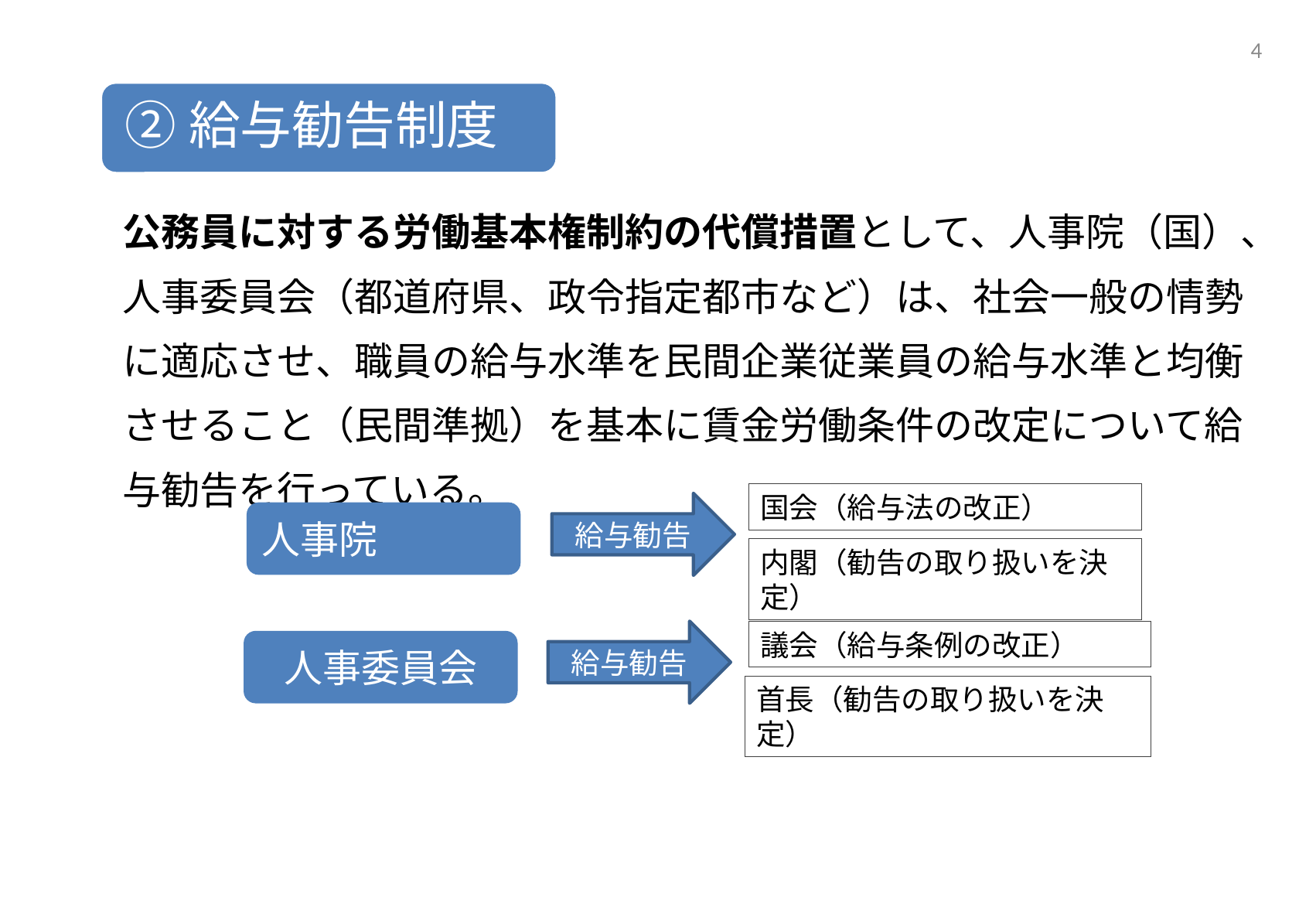

4
②給与勧告制度
公務員に対する労働基本権制約の代償措置として、人事院（国）、人事委員会（都道府県、政令指定都市など）は、社会一般の情勢に適応させ、職員の給与水準を民間企業従業員の給与水準と均衡させること（民間準拠）を基本に賃金労働条件の改定について給与勧告を行っている。
国会（給与法の改正）
給与勧告
人事院
内閣（勧告の取り扱いを決定）
給与勧告
議会（給与条例の改正）
人事委員会
首長（勧告の取り扱いを決定）